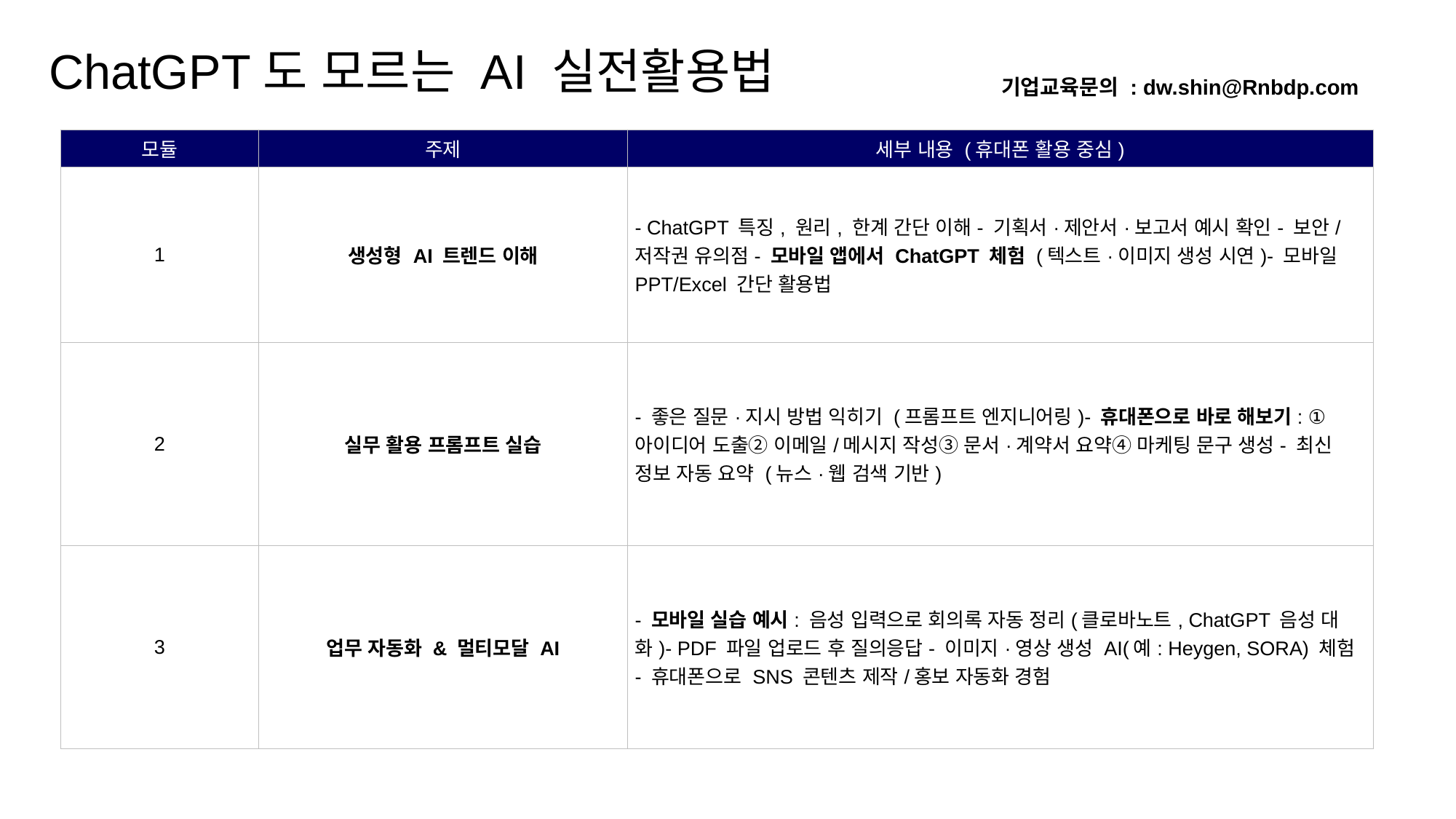

ChatGPT도 모르는 AI 실전활용법
기업교육문의 : dw.shin@Rnbdp.com
| 모듈 | 주제 | 세부 내용 (휴대폰 활용 중심) |
| --- | --- | --- |
| 1 | 생성형 AI 트렌드 이해 | - ChatGPT 특징, 원리, 한계 간단 이해- 기획서·제안서·보고서 예시 확인- 보안/저작권 유의점- 모바일 앱에서 ChatGPT 체험 (텍스트·이미지 생성 시연)- 모바일 PPT/Excel 간단 활용법 |
| 2 | 실무 활용 프롬프트 실습 | - 좋은 질문·지시 방법 익히기 (프롬프트 엔지니어링)- 휴대폰으로 바로 해보기: ① 아이디어 도출② 이메일/메시지 작성③ 문서·계약서 요약④ 마케팅 문구 생성- 최신 정보 자동 요약 (뉴스·웹 검색 기반) |
| 3 | 업무 자동화 & 멀티모달 AI | - 모바일 실습 예시: 음성 입력으로 회의록 자동 정리(클로바노트, ChatGPT 음성 대화)- PDF 파일 업로드 후 질의응답- 이미지·영상 생성 AI(예: Heygen, SORA) 체험- 휴대폰으로 SNS 콘텐츠 제작/홍보 자동화 경험 |